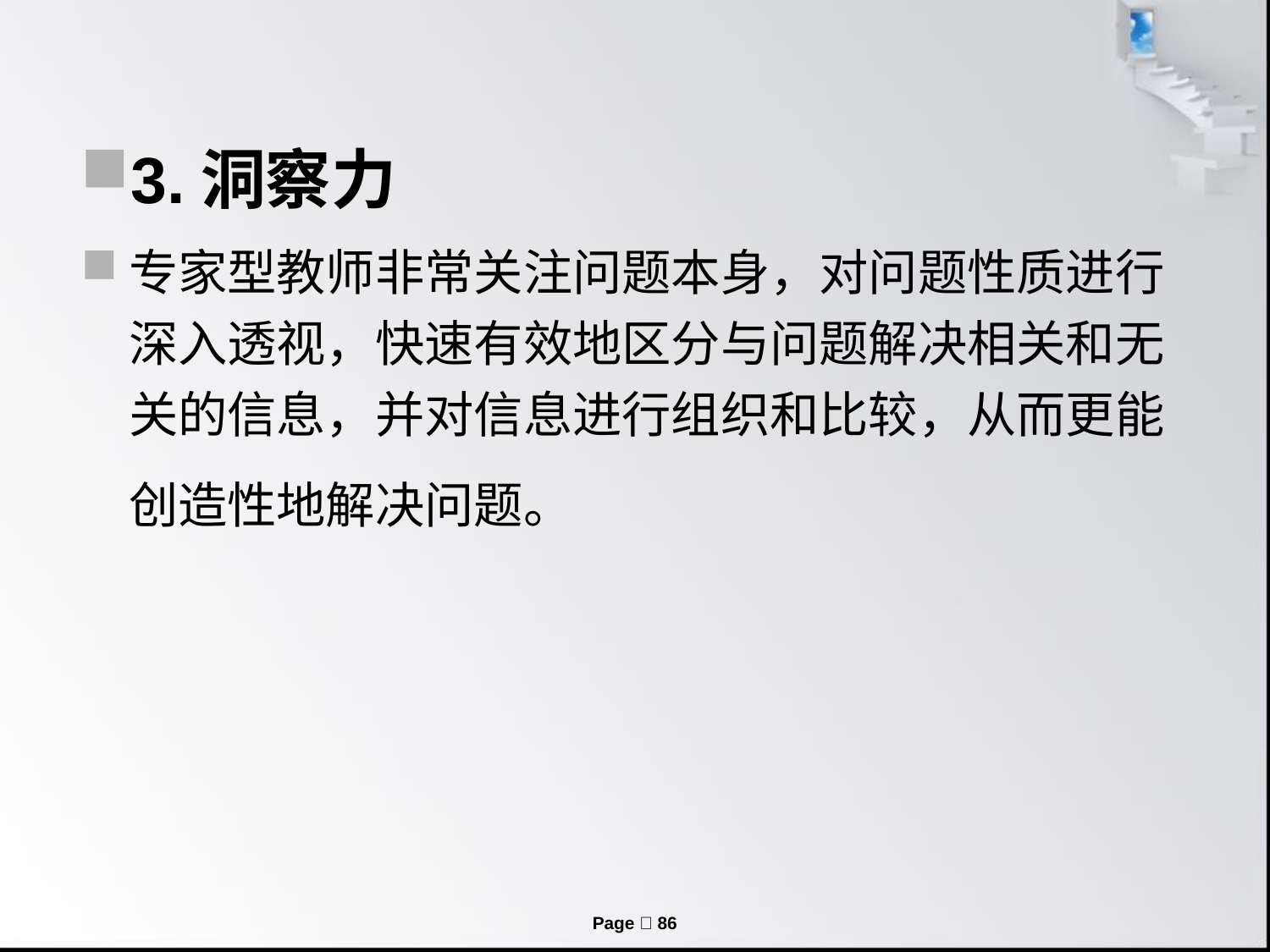

3.洞察力
专家型教师非常关注问题本身，对问题性质进行深入透视，快速有效地区分与问题解决相关和无关的信息，并对信息进行组织和比较，从而更能创造性地解决问题。